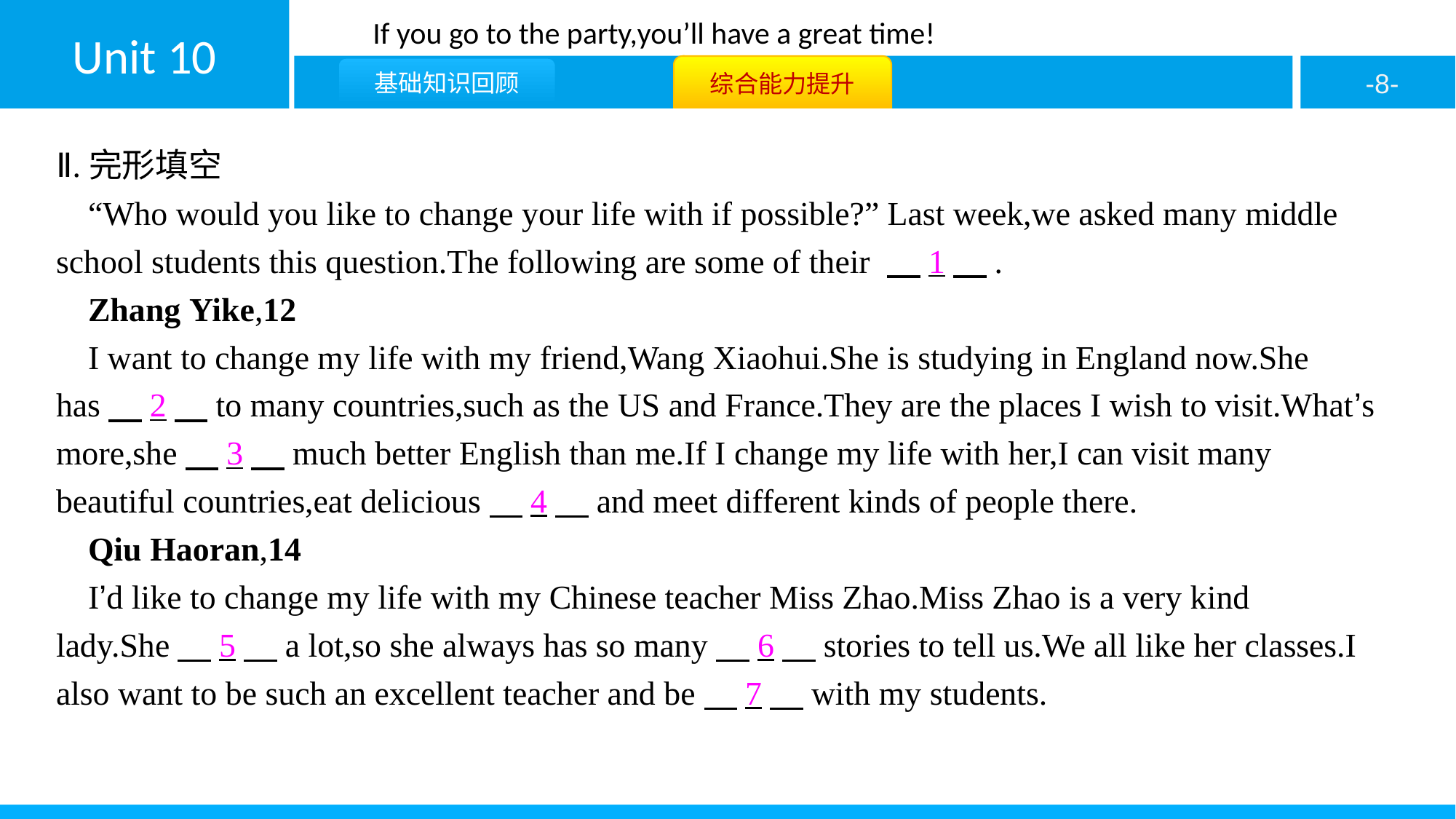

Ⅱ.完形填空
“Who would you like to change your life with if possible?” Last week,we asked many middle school students this question.The following are some of their 　1　.
Zhang Yike,12
I want to change my life with my friend,Wang Xiaohui.She is studying in England now.She has　2　to many countries,such as the US and France.They are the places I wish to visit.What’s more,she　3　much better English than me.If I change my life with her,I can visit many beautiful countries,eat delicious　4　and meet different kinds of people there.
Qiu Haoran,14
I’d like to change my life with my Chinese teacher Miss Zhao.Miss Zhao is a very kind lady.She　5　a lot,so she always has so many　6　stories to tell us.We all like her classes.I also want to be such an excellent teacher and be　7　with my students.